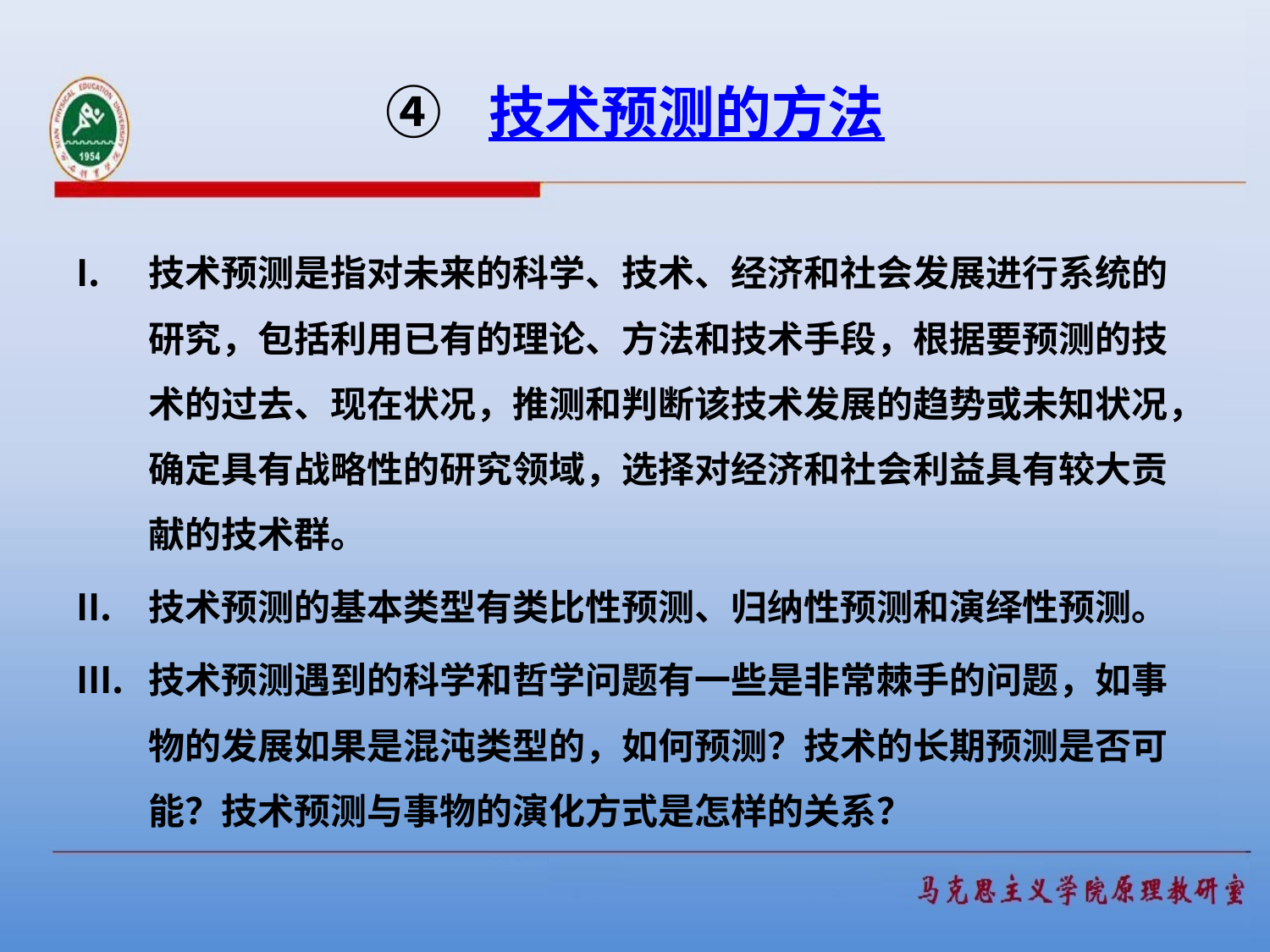

# 技术预测的方法
技术预测是指对未来的科学、技术、经济和社会发展进行系统的研究，包括利用已有的理论、方法和技术手段，根据要预测的技术的过去、现在状况，推测和判断该技术发展的趋势或未知状况，确定具有战略性的研究领域，选择对经济和社会利益具有较大贡献的技术群。
技术预测的基本类型有类比性预测、归纳性预测和演绎性预测。
技术预测遇到的科学和哲学问题有一些是非常棘手的问题，如事物的发展如果是混沌类型的，如何预测？技术的长期预测是否可能？技术预测与事物的演化方式是怎样的关系？